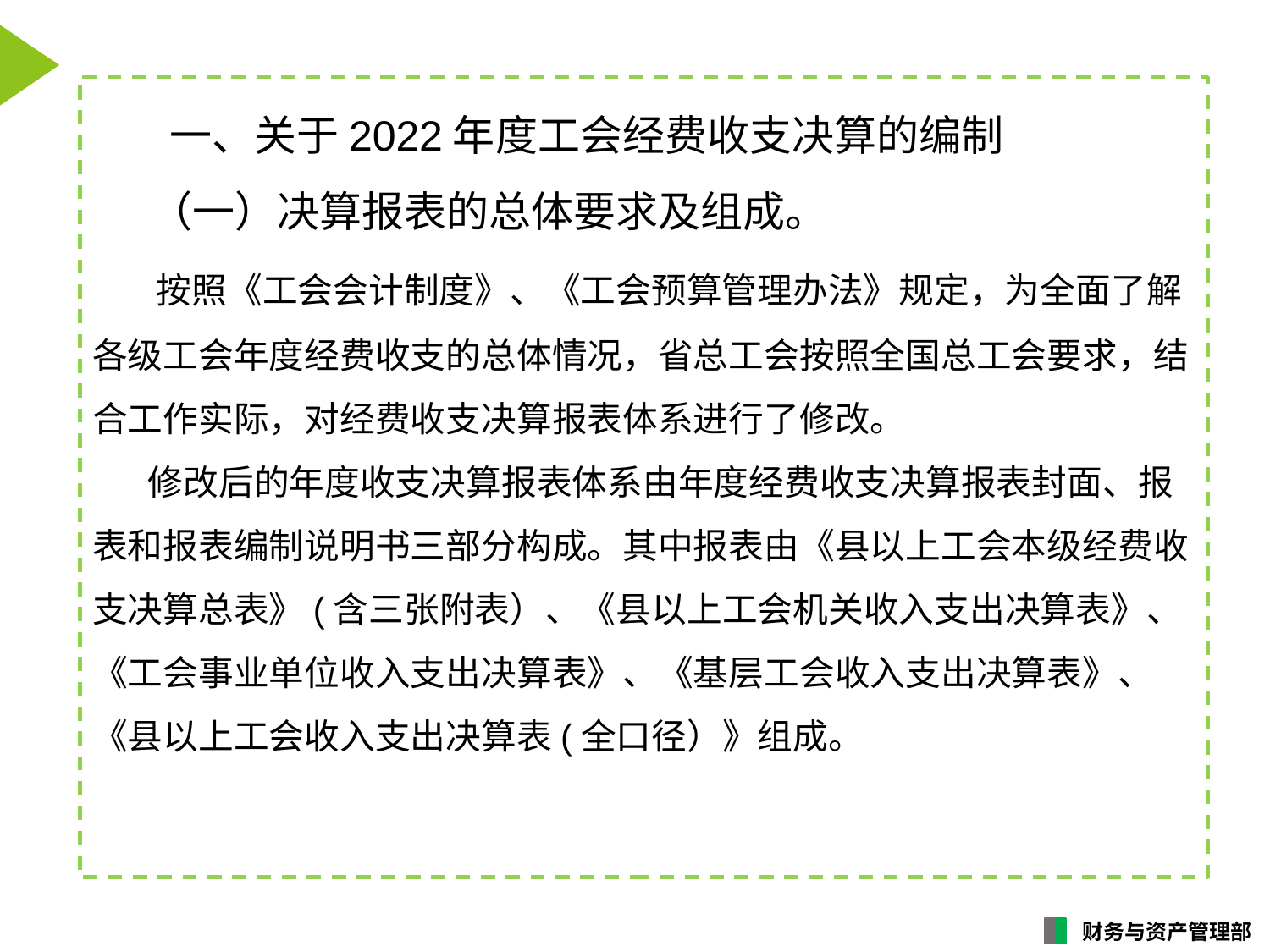

一、关于2022年度工会经费收支决算的编制
     （一）决算报表的总体要求及组成。
      按照《工会会计制度》、《工会预算管理办法》规定，为全面了解各级工会年度经费收支的总体情况，省总工会按照全国总工会要求，结合工作实际，对经费收支决算报表体系进行了修改。
      修改后的年度收支决算报表体系由年度经费收支决算报表封面、报表和报表编制说明书三部分构成。其中报表由《县以上工会本级经费收支决算总表》(含三张附表）、《县以上工会机关收入支出决算表》、《工会事业单位收入支出决算表》、《基层工会收入支出决算表》、《县以上工会收入支出决算表(全口径）》组成。